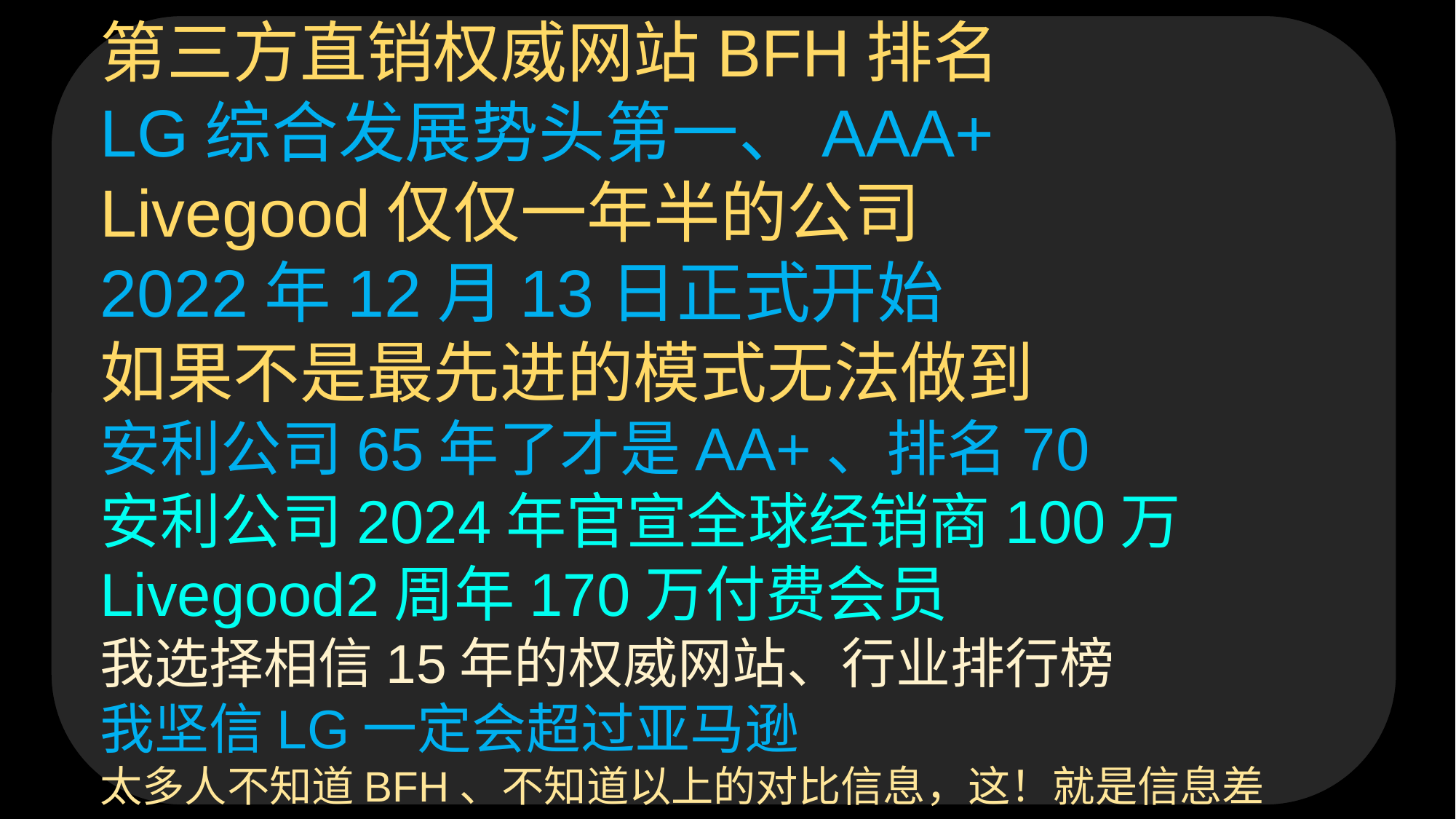

第三方直销权威网站BFH排名
LG综合发展势头第一、AAA+
Livegood仅仅一年半的公司
2022年12月13日正式开始
如果不是最先进的模式无法做到
安利公司65年了才是AA+、排名70
安利公司2024年官宣全球经销商100万
Livegood2周年170万付费会员
我选择相信15年的权威网站、行业排行榜
我坚信LG一定会超过亚马逊
太多人不知道BFH、不知道以上的对比信息，这！就是信息差